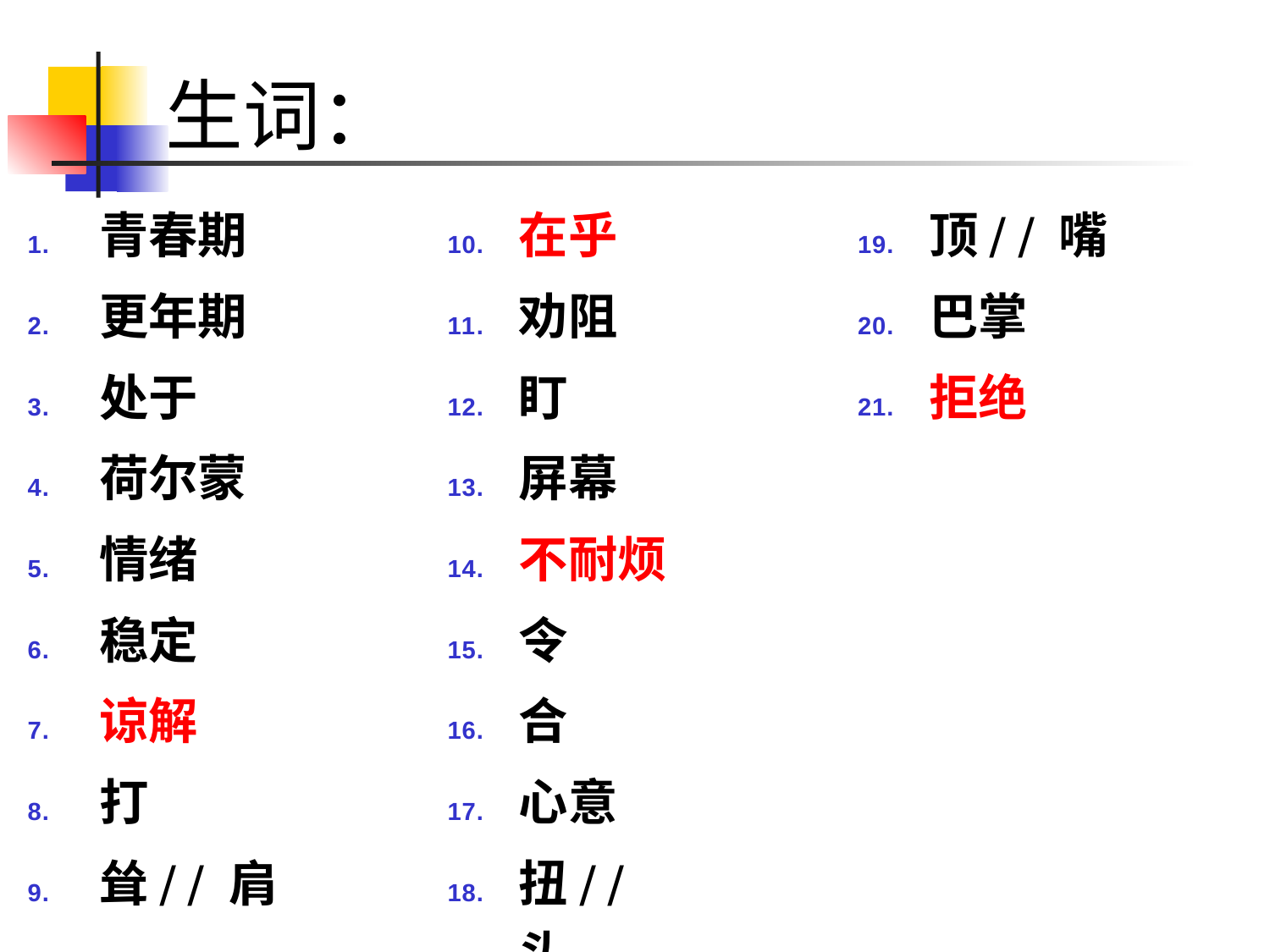

# 生词：
青春期
更年期
处于
荷尔蒙
情绪
稳定
谅解
打
耸//肩
在乎
劝阻
盯
屏幕
不耐烦
令
合
心意
扭//头
顶//嘴
巴掌
拒绝